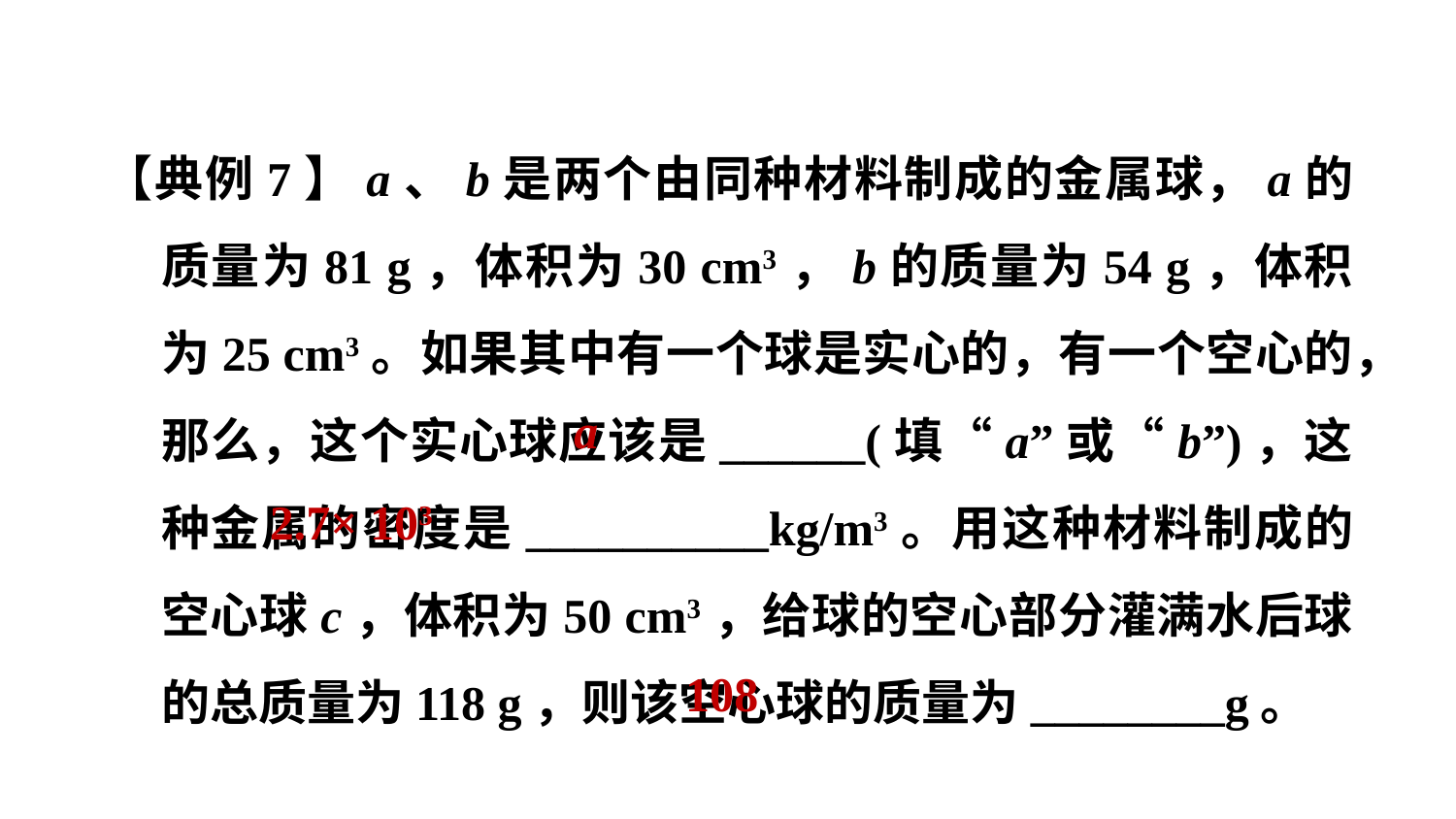

【典例7】a、b是两个由同种材料制成的金属球，a的质量为81 g，体积为30 cm3，b的质量为54 g，体积为25 cm3。如果其中有一个球是实心的，有一个空心的，那么，这个实心球应该是______(填“a”或“b”)，这种金属的密度是__________kg/m3。用这种材料制成的空心球c，体积为50 cm3，给球的空心部分灌满水后球的总质量为118 g，则该空心球的质量为________g。
a
2.7× 103
108